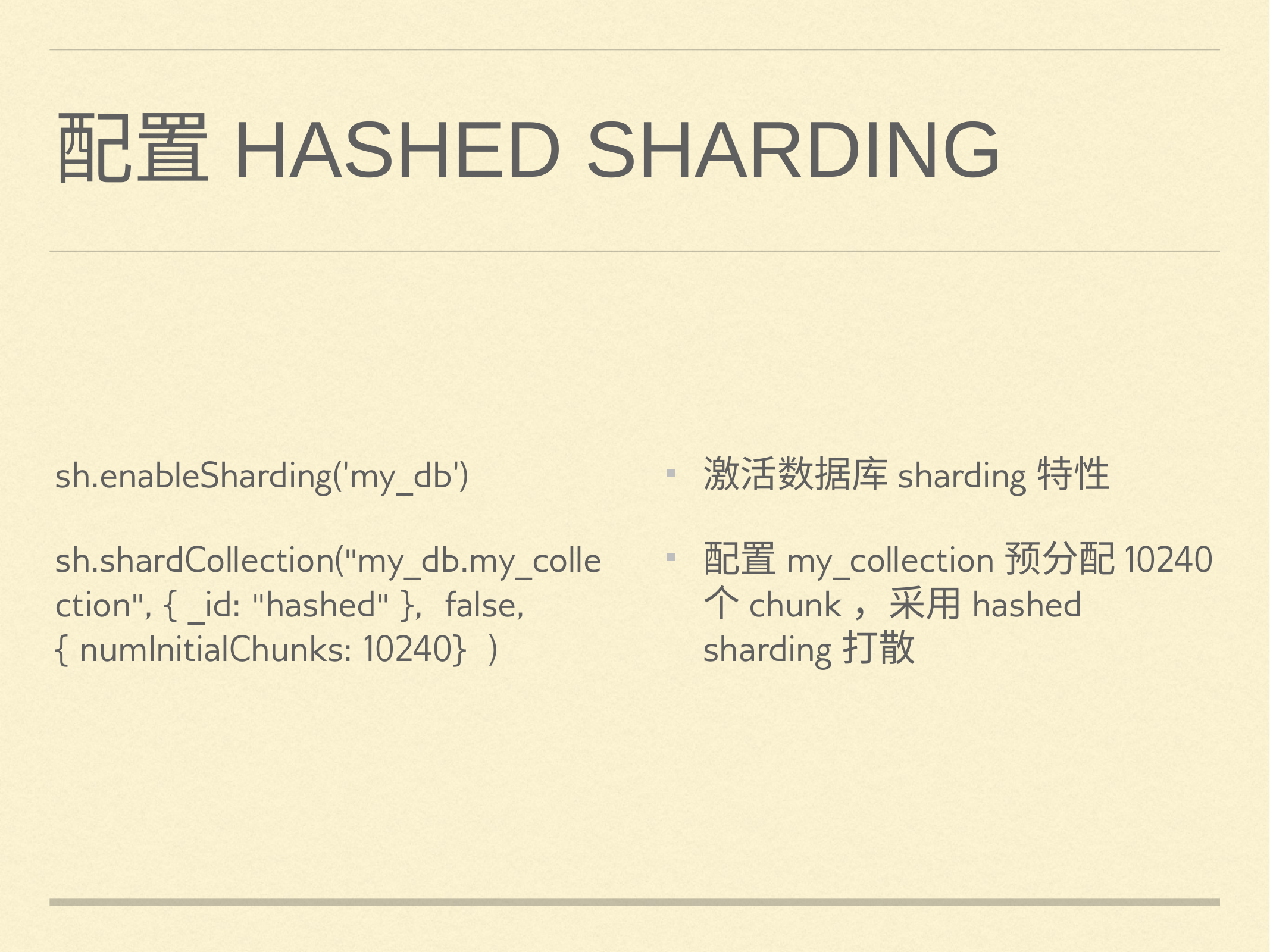

# 配置HASHED sharding
sh.enableSharding('my_db')
sh.shardCollection("my_db.my_collection", { _id: "hashed" },  false, { numInitialChunks: 10240}  )
激活数据库sharding特性
配置my_collection预分配10240个chunk，采用hashed sharding打散